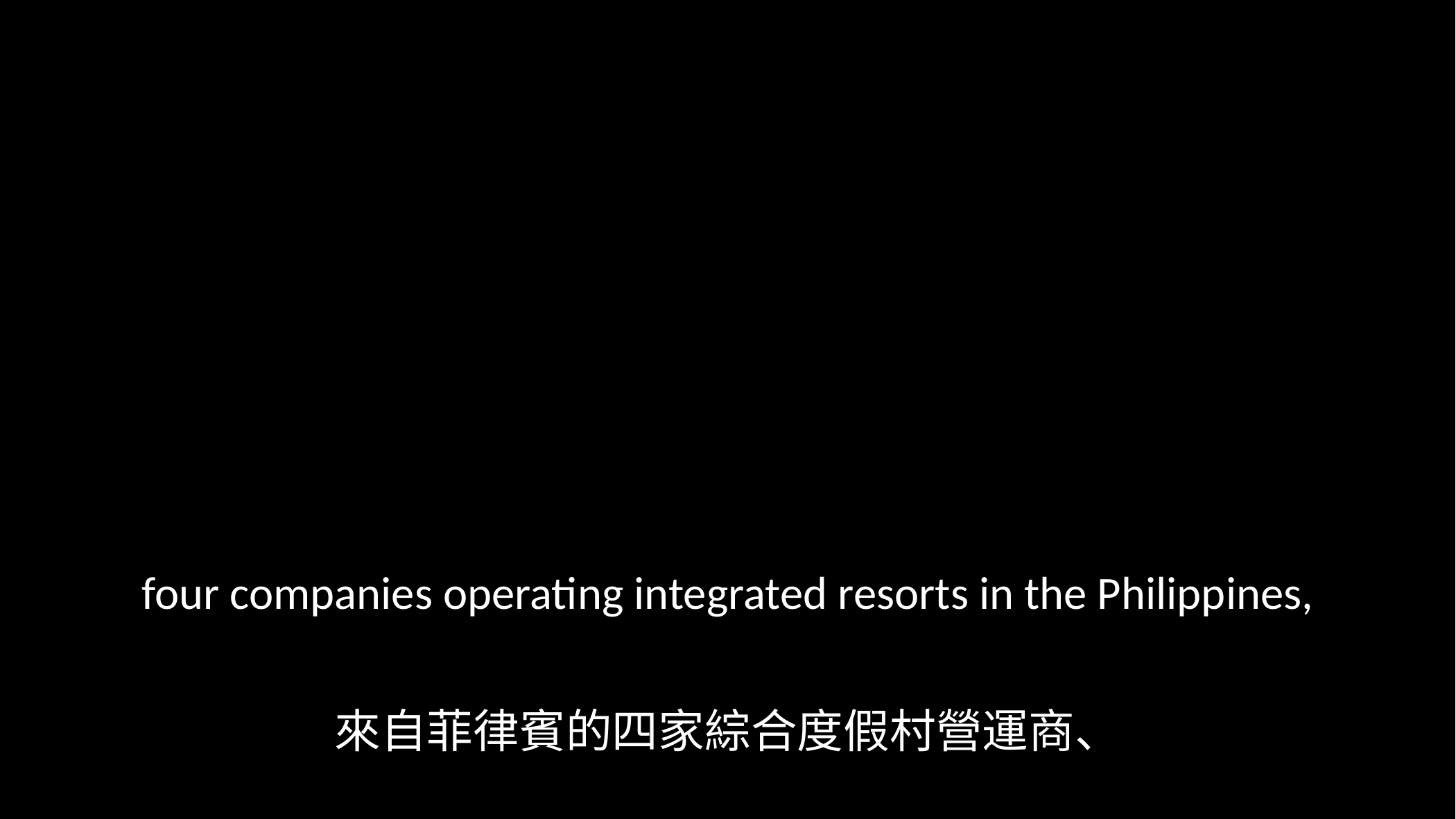

four companies operating integrated resorts in the Philippines,

來自菲律賓的四家綜合度假村營運商、